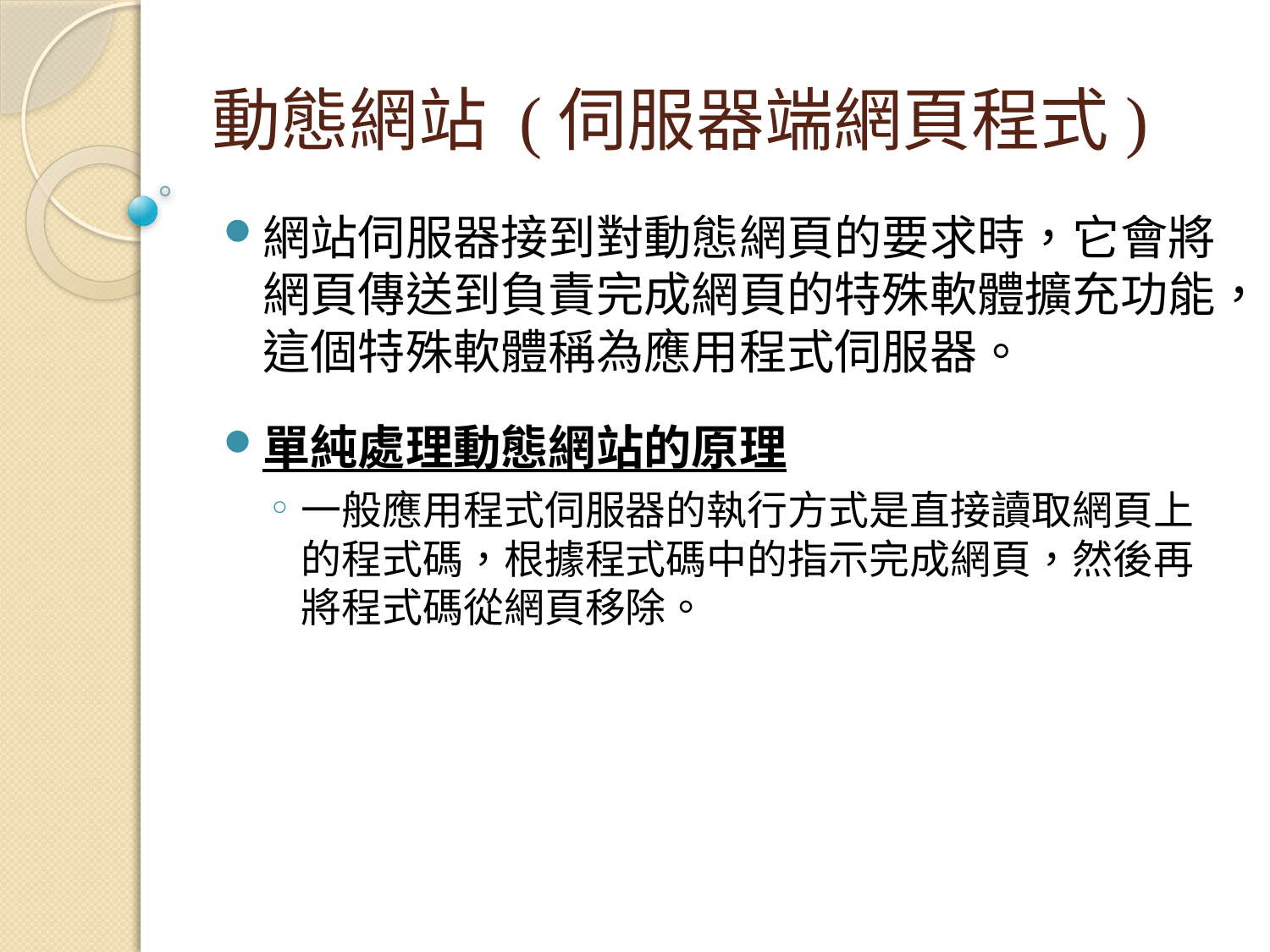

動態網站 (伺服器端網頁程式)
網站伺服器接到對動態網頁的要求時，它會將網頁傳送到負責完成網頁的特殊軟體擴充功能，這個特殊軟體稱為應用程式伺服器。
單純處理動態網站的原理
一般應用程式伺服器的執行方式是直接讀取網頁上的程式碼，根據程式碼中的指示完成網頁，然後再將程式碼從網頁移除。